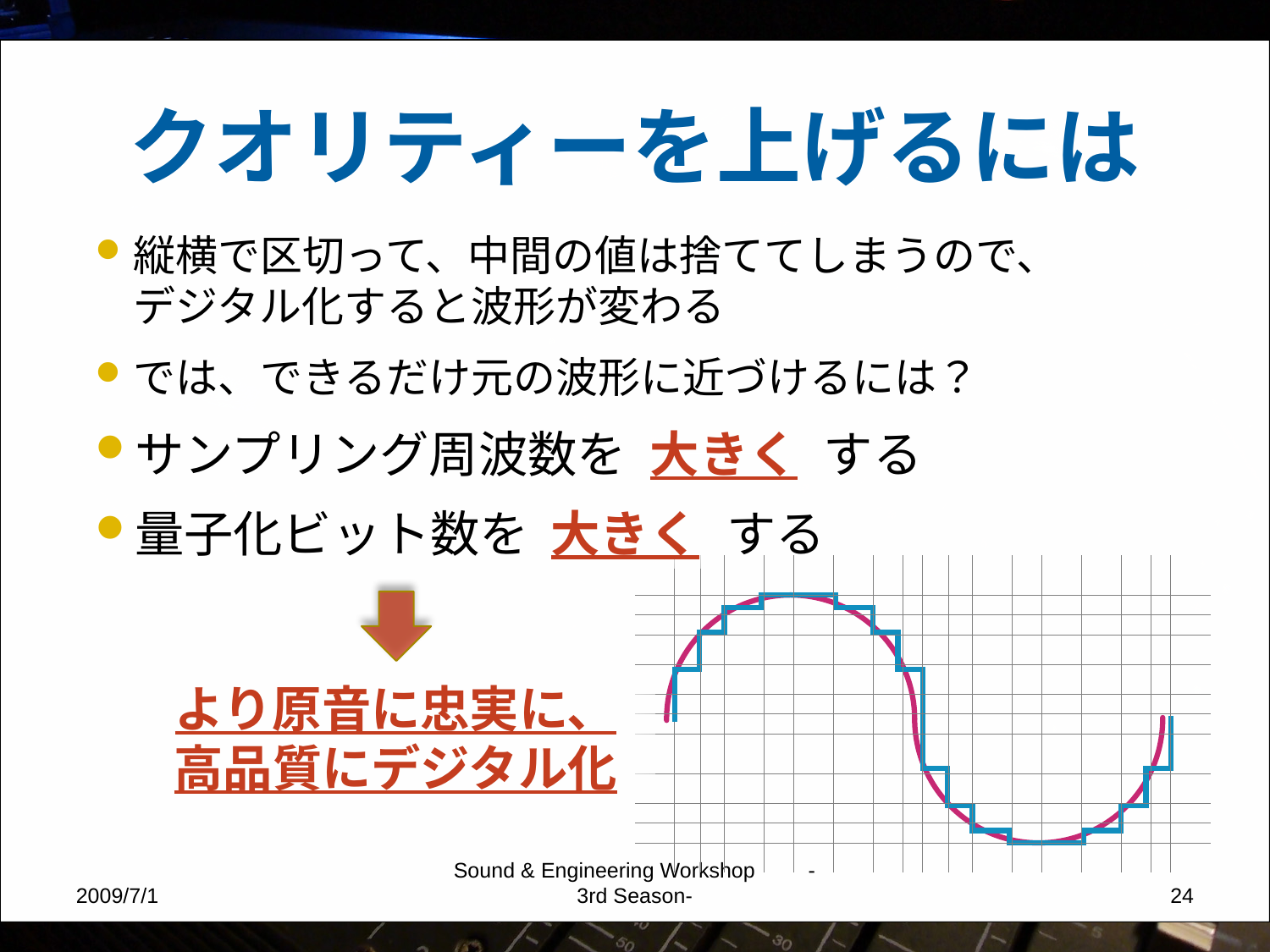

# クオリティーを上げるには
縦横で区切って、中間の値は捨ててしまうので、
デジタル化すると波形が変わる
では、できるだけ元の波形に近づけるには？
サンプリング周波数を　　　　する
量子化ビット数を　　　　する
大きく
大きく

より原音に忠実に、
高品質にデジタル化
2009/7/1
Sound & Engineering Workshop         -3rd Season-
24